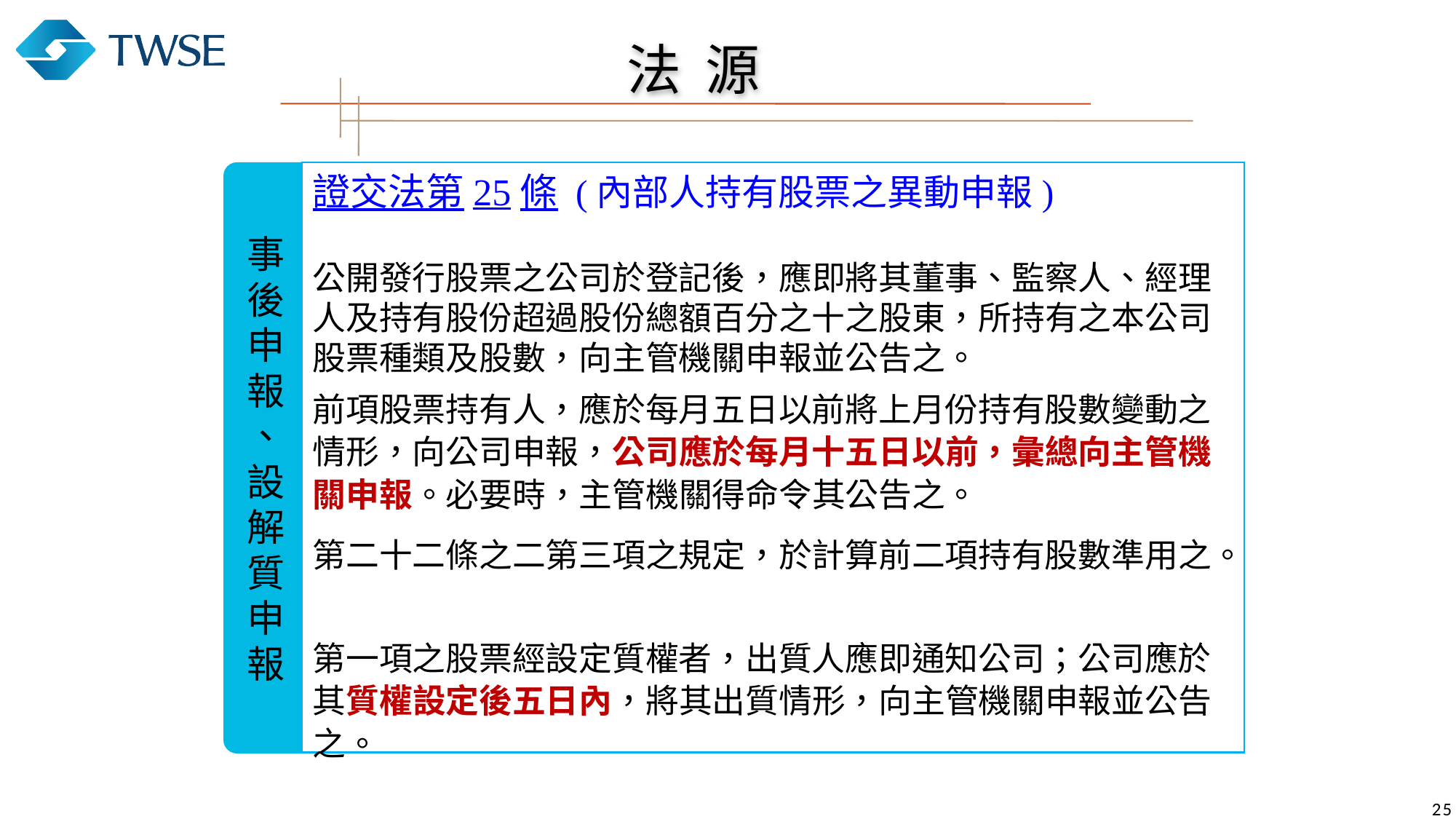

#
法  源
證交法第25條 (內部人持有股票之異動申報)
公開發行股票之公司於登記後，應即將其董事、監察人、經理人及持有股份超過股份總額百分之十之股東，所持有之本公司股票種類及股數，向主管機關申報並公告之。
前項股票持有人，應於每月五日以前將上月份持有股數變動之情形，向公司申報，公司應於每月十五日以前，彙總向主管機關申報。必要時，主管機關得命令其公告之。
第二十二條之二第三項之規定，於計算前二項持有股數準用之。
第一項之股票經設定質權者，出質人應即通知公司；公司應於其質權設定後五日內，將其出質情形，向主管機關申報並公告之。
事後申報
、
設
解
質
申
報
25